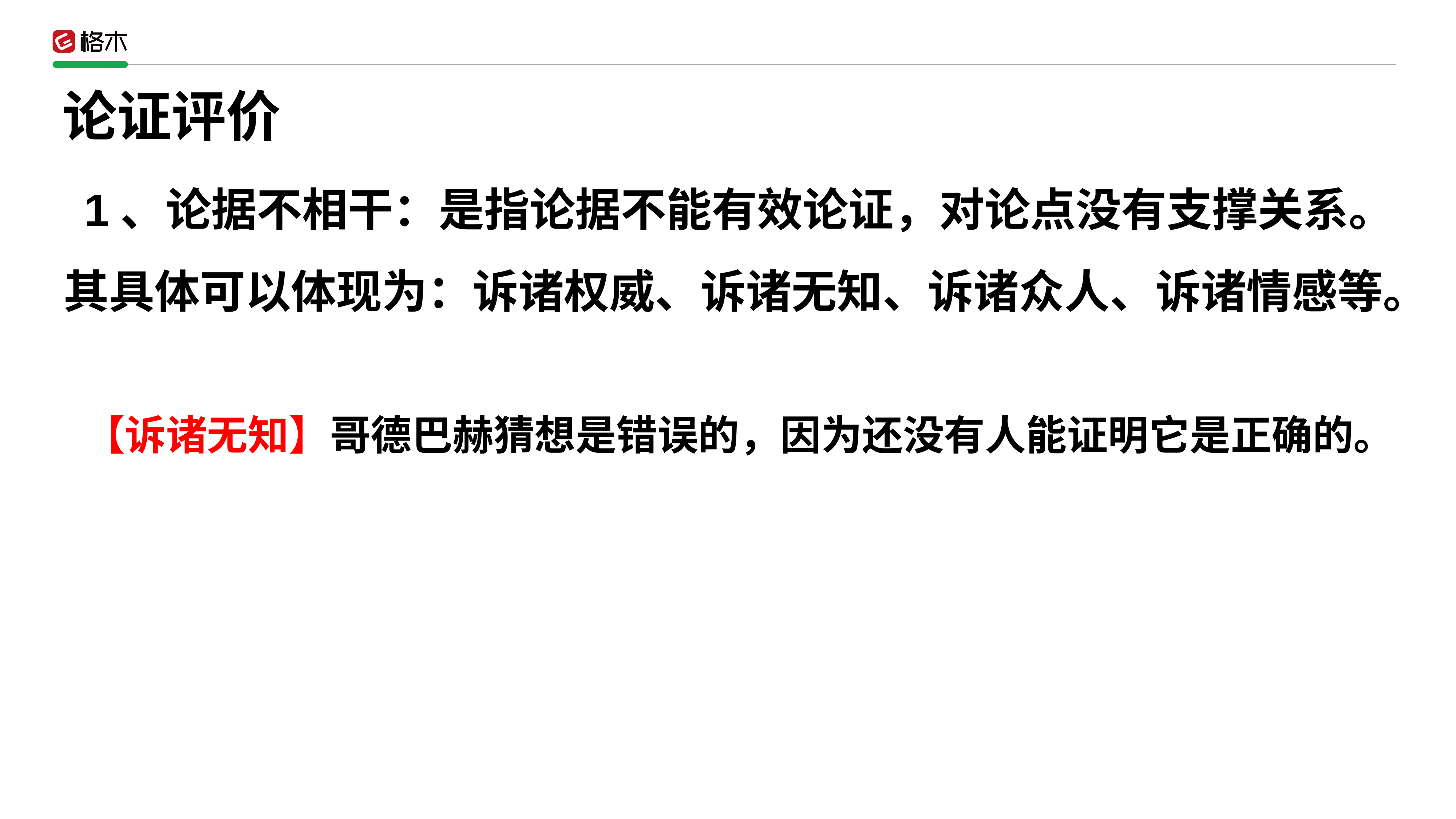

论证评价
1、论据不相干：是指论据不能有效论证，对论点没有支撑关系。其具体可以体现为：诉诸权威、诉诸无知、诉诸众人、诉诸情感等。

【诉诸无知】哥德巴赫猜想是错误的，因为还没有人能证明它是正确的。